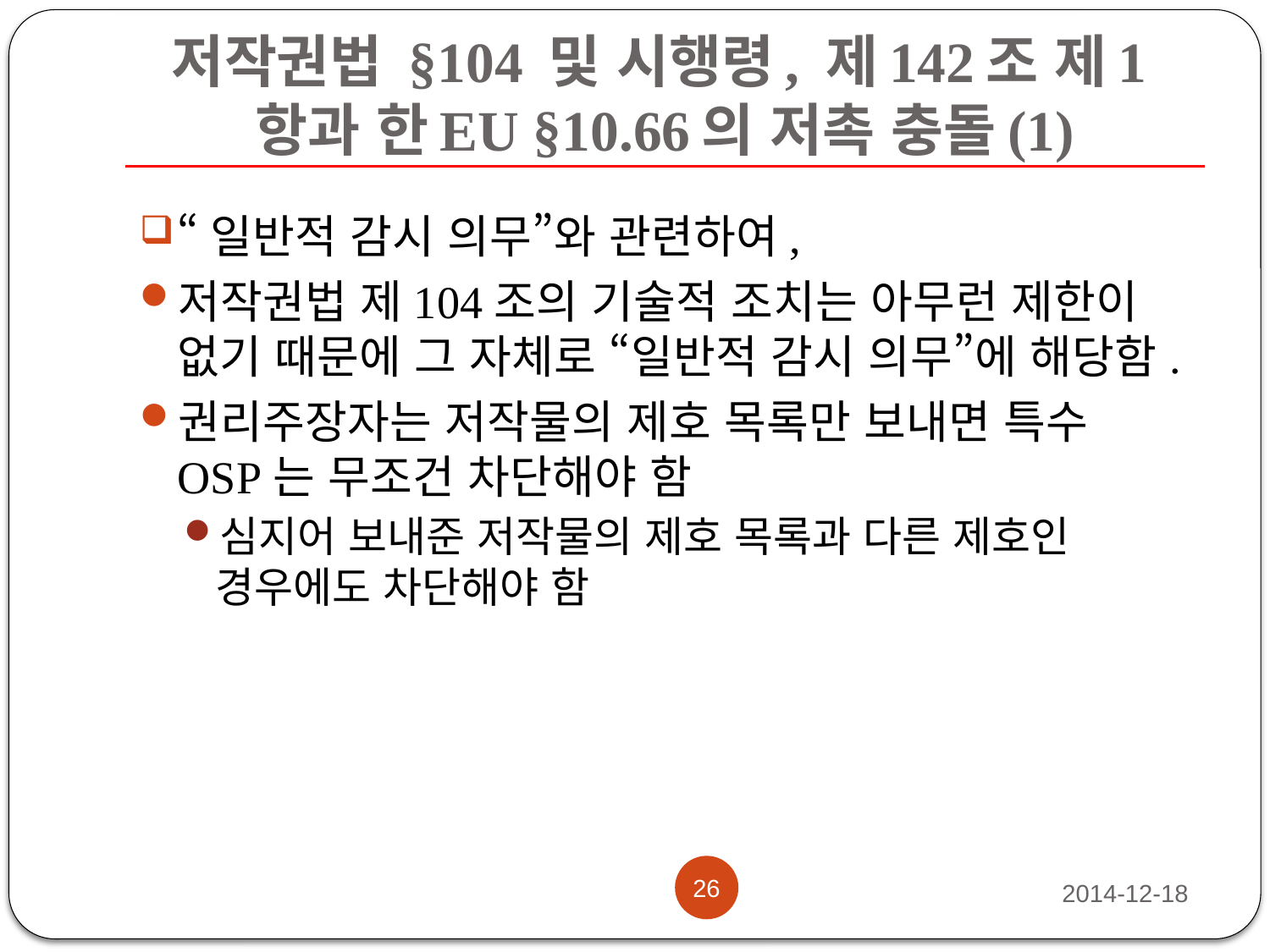

# 저작권법 §104 및 시행령, 제142조 제1항과 한EU §10.66의 저촉 충돌(1)
“일반적 감시 의무”와 관련하여,
저작권법 제104조의 기술적 조치는 아무런 제한이 없기 때문에 그 자체로 “일반적 감시 의무”에 해당함.
권리주장자는 저작물의 제호 목록만 보내면 특수 OSP는 무조건 차단해야 함
심지어 보내준 저작물의 제호 목록과 다른 제호인 경우에도 차단해야 함
26
2014-12-18